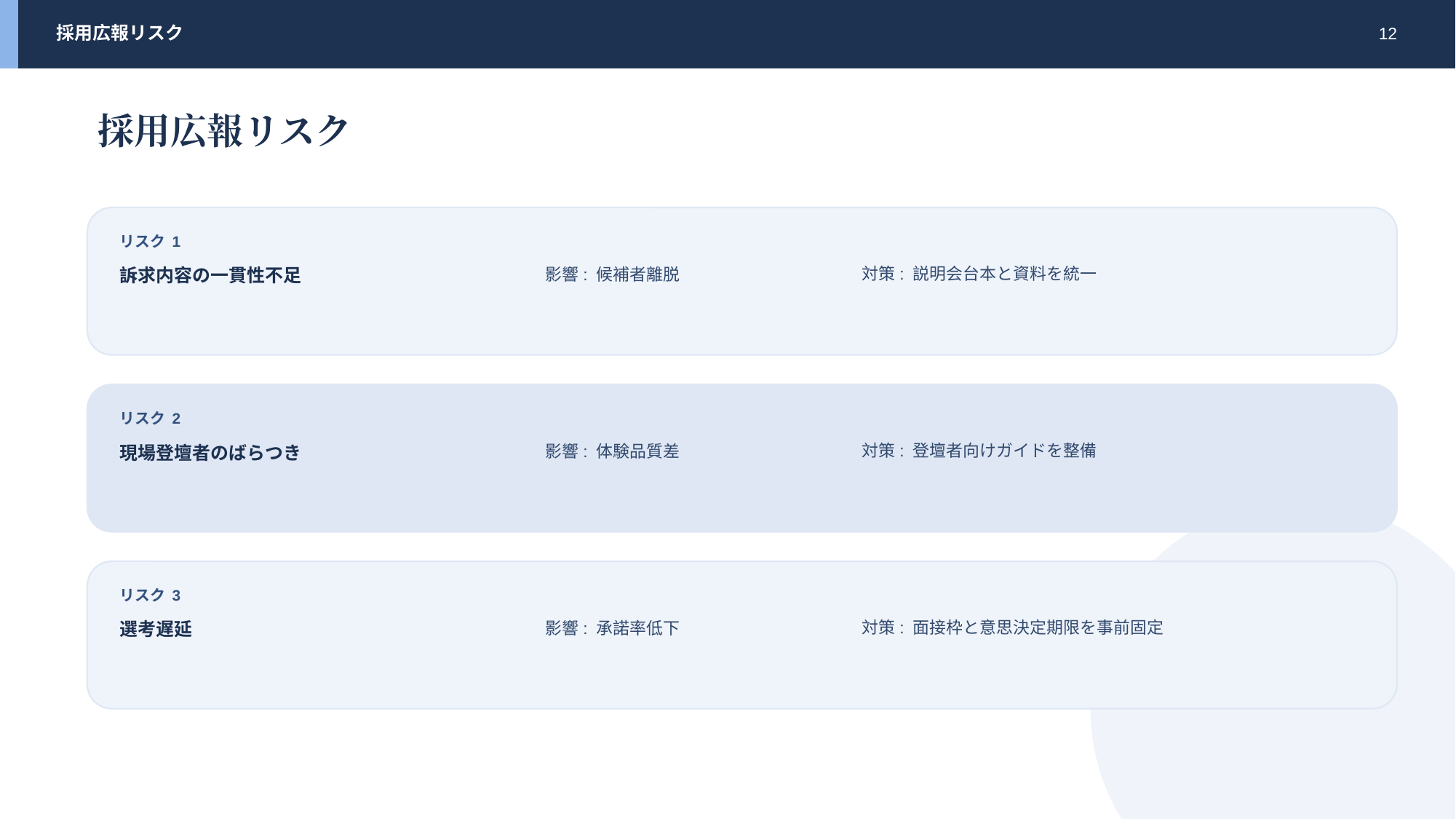

採用広報リスク
12
採用広報リスク

リスク 1
訴求内容の一貫性不足
影響: 候補者離脱
対策: 説明会台本と資料を統一

リスク 2
現場登壇者のばらつき
影響: 体験品質差
対策: 登壇者向けガイドを整備

リスク 3
選考遅延
影響: 承諾率低下
対策: 面接枠と意思決定期限を事前固定